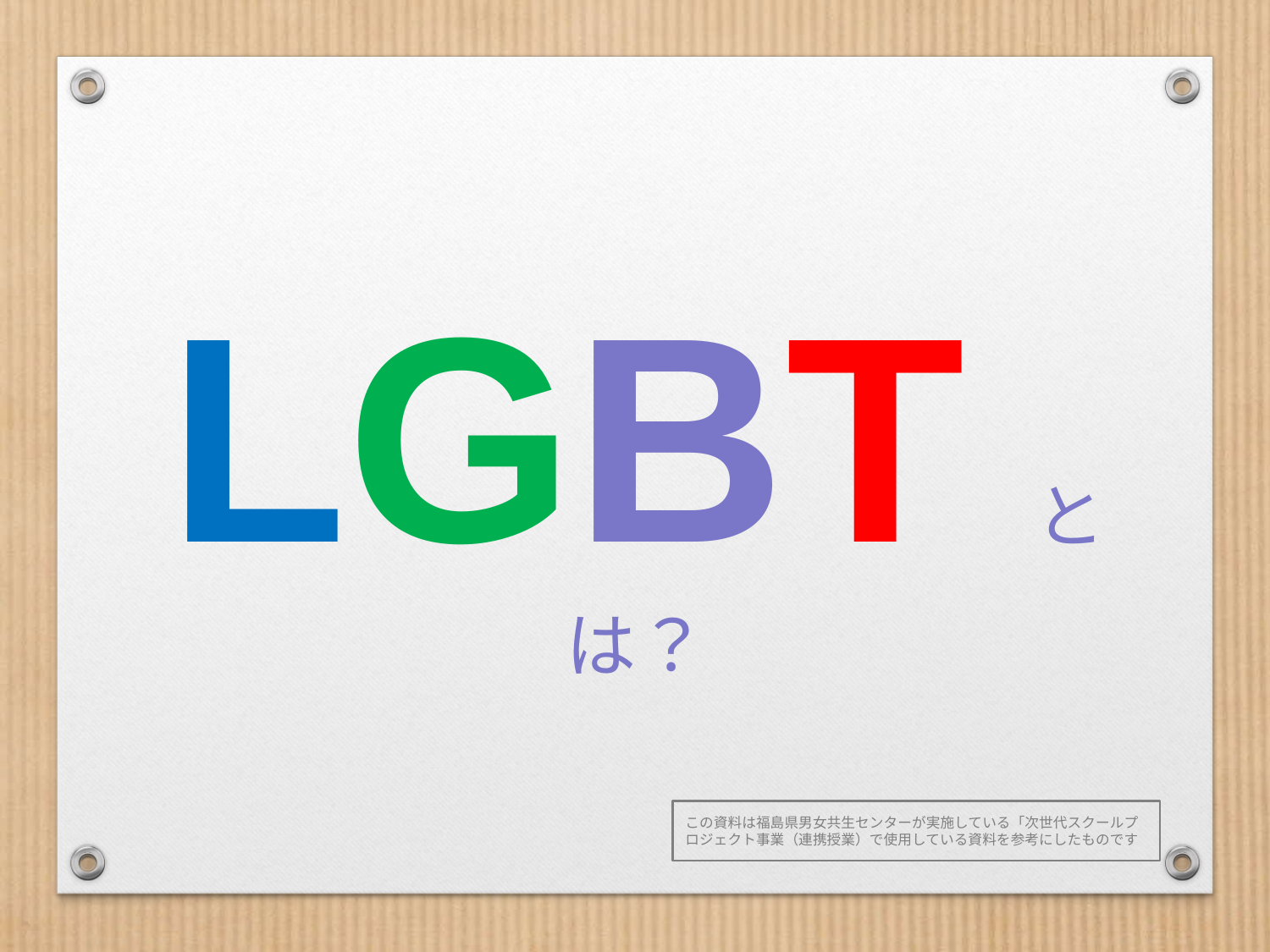

LGBTとは？
この資料は福島県男女共生センターが実施している「次世代スクールプロジェクト事業（連携授業）で使用している資料を参考にしたものです